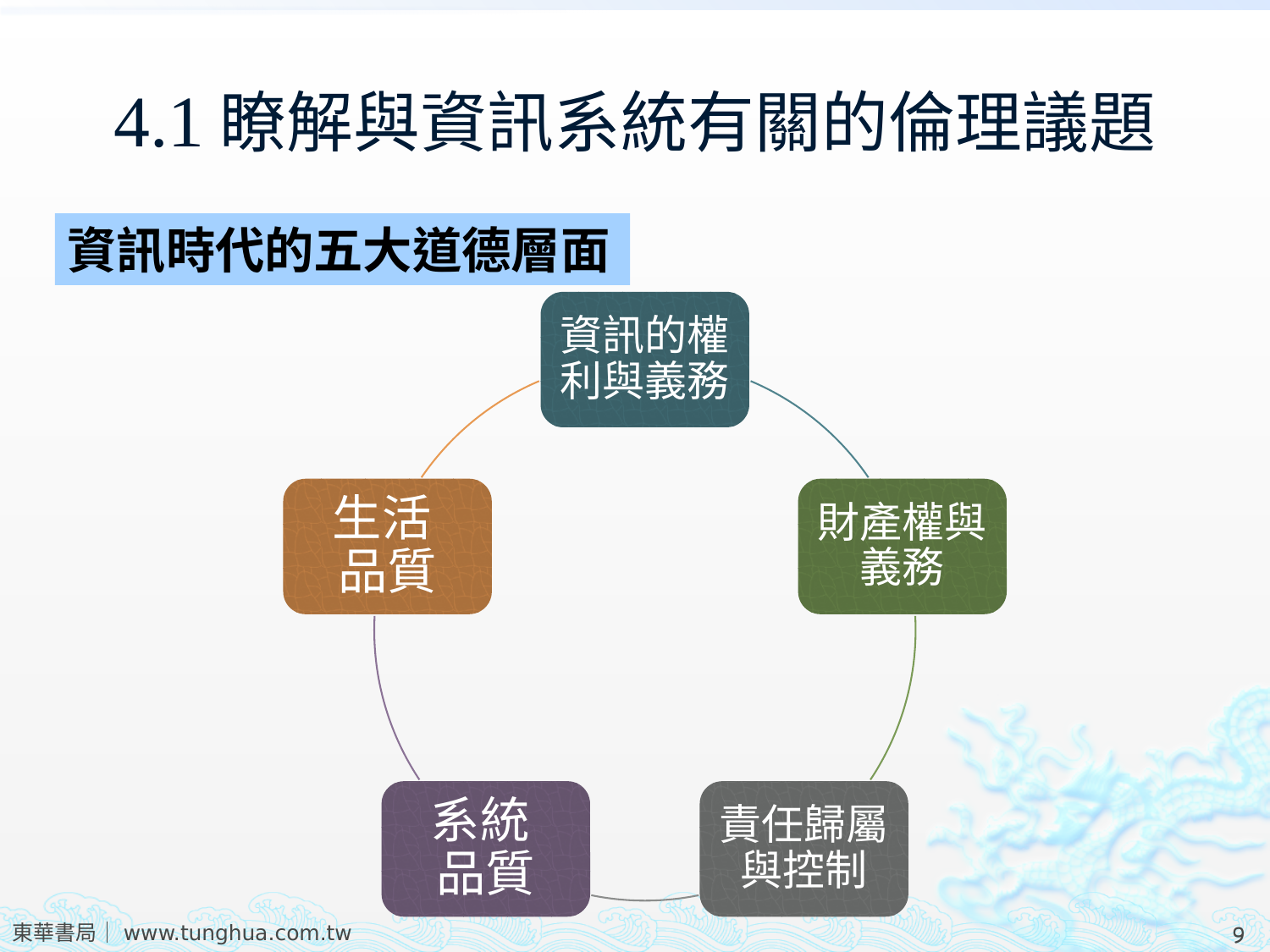

# 4.1瞭解與資訊系統有關的倫理議題
資訊時代的五大道德層面
資訊的權利與義務
財產權與義務
責任歸屬與控制
系統  品質
生活  品質